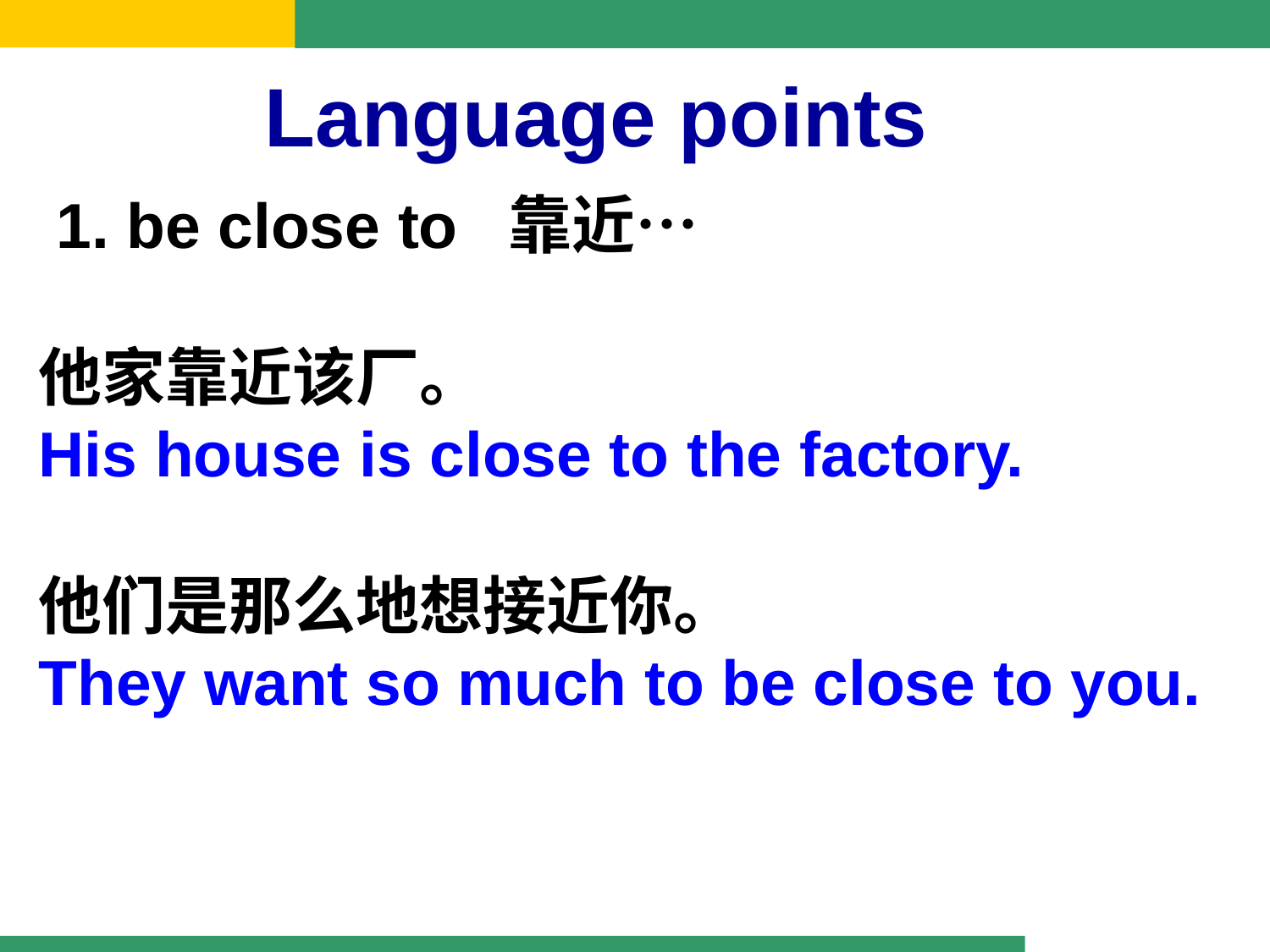

Language points
 1. be close to  靠近…

他家靠近该厂。
His house is close to the factory.
他们是那么地想接近你。
They want so much to be close to you.